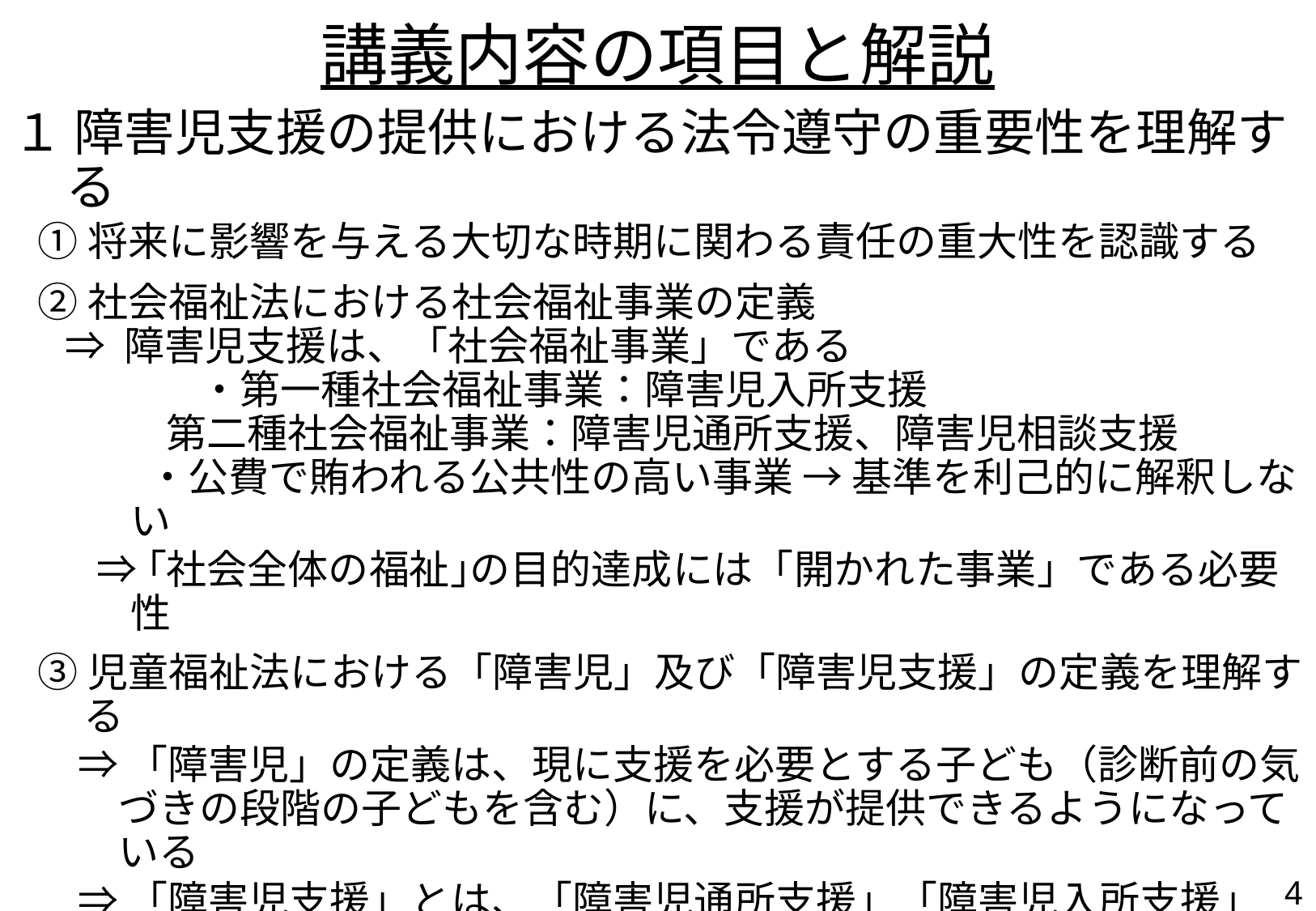

# 講義内容の項目と解説
１ 障害児支援の提供における法令遵守の重要性を理解する
①将来に影響を与える大切な時期に関わる責任の重大性を認識する
②社会福祉法における社会福祉事業の定義
   ⇒ 障害児支援は、「社会福祉事業」である
　　　　・第一種社会福祉事業：障害児入所支援
第二種社会福祉事業：障害児通所支援、障害児相談支援
・公費で賄われる公共性の高い事業 → 基準を利己的に解釈しない
 　⇒ ｢社会全体の福祉｣の目的達成には「開かれた事業」である必要性
③児童福祉法における「障害児」及び「障害児支援」の定義を理解する
　⇒ 「障害児」の定義は、現に支援を必要とする子ども（診断前の気づきの段階の子どもを含む）に、支援が提供できるようになっている
　⇒ 「障害児支援」とは、「障害児通所支援」「障害児入所支援」「障害児相談支援」をいい、「障害児通所支援」又は「障害児入所支援」と「障害児相談支援」は“車の両輪”として機能する必要がある
④ガイドライン（児童発達支援／放課後等デイサービス）の基本的姿勢を理解する
4